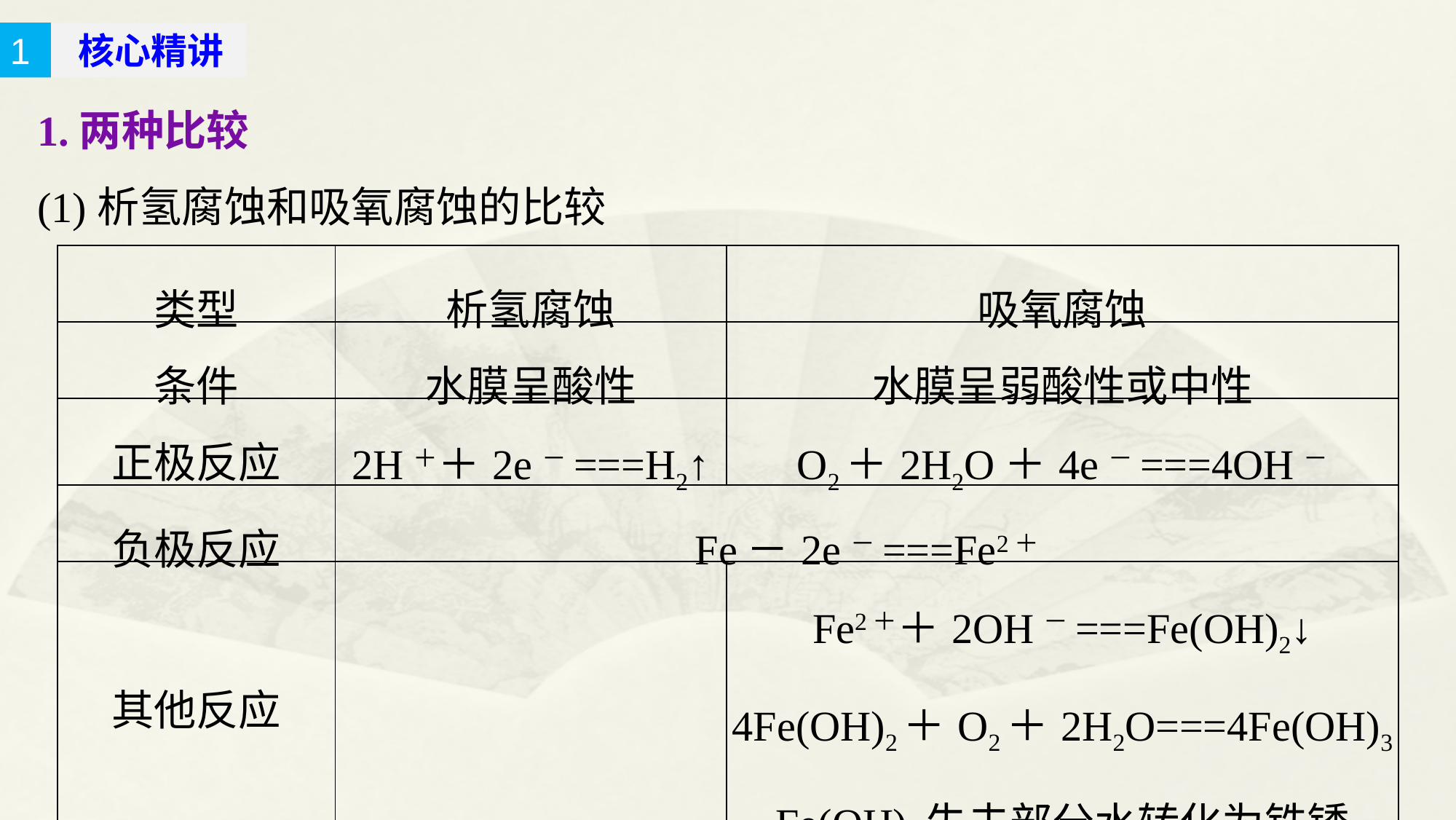

1
 核心精讲
1.两种比较
(1)析氢腐蚀和吸氧腐蚀的比较
| 类型 | 析氢腐蚀 | 吸氧腐蚀 |
| --- | --- | --- |
| 条件 | 水膜呈酸性 | 水膜呈弱酸性或中性 |
| 正极反应 | 2H＋＋2e－===H2↑ | O2＋2H2O＋4e－===4OH－ |
| 负极反应 | Fe－2e－===Fe2＋ |  |
| 其他反应 |  | Fe2＋＋2OH－===Fe(OH)2↓ 4Fe(OH)2＋O2＋2H2O===4Fe(OH)3 Fe(OH)3失去部分水转化为铁锈 |